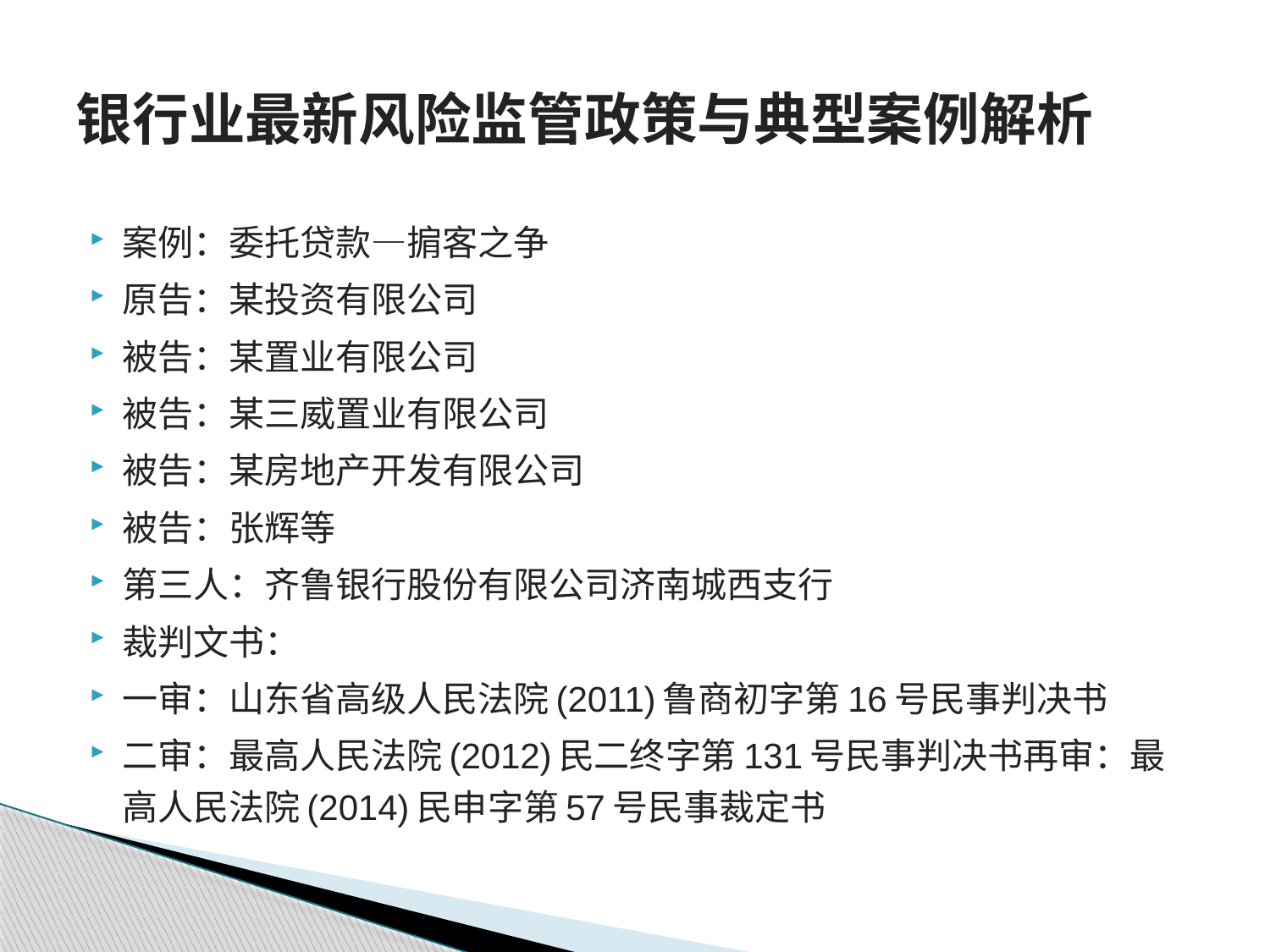

# 银行业最新风险监管政策与典型案例解析
案例：委托贷款—掮客之争
原告：某投资有限公司
被告：某置业有限公司
被告：某三威置业有限公司
被告：某房地产开发有限公司
被告：张辉等
第三人：齐鲁银行股份有限公司济南城西支行
裁判文书：
一审：山东省高级人民法院(2011)鲁商初字第16号民事判决书
二审：最高人民法院(2012)民二终字第131号民事判决书再审：最高人民法院(2014)民申字第57号民事裁定书